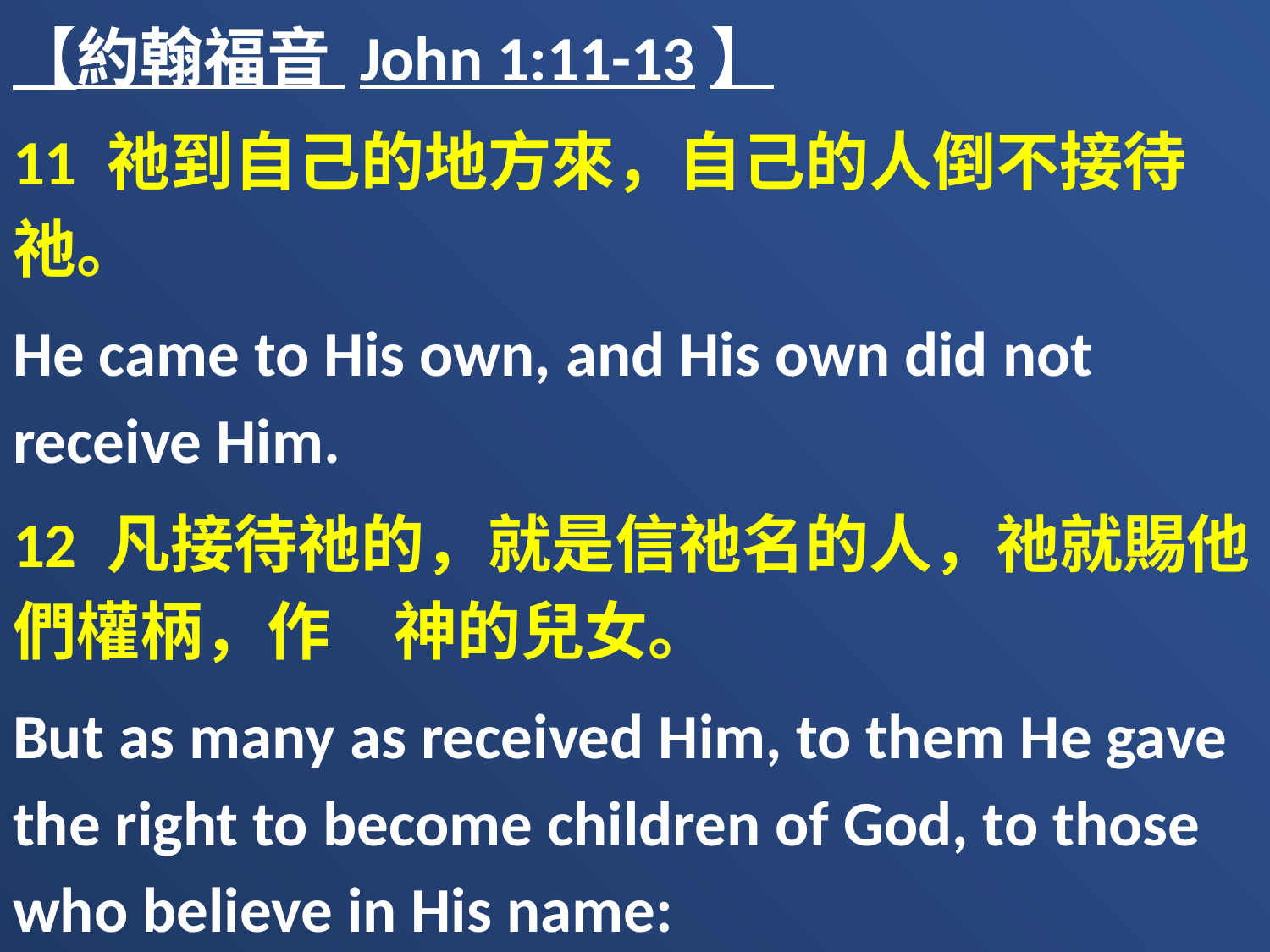

【約翰福音 John 1:11-13】
11 祂到自己的地方來，自己的人倒不接待祂。
He came to His own, and His own did not receive Him.
12 凡接待祂的，就是信祂名的人，祂就賜他們權柄，作　神的兒女。
But as many as received Him, to them He gave the right to become children of God, to those who believe in His name: